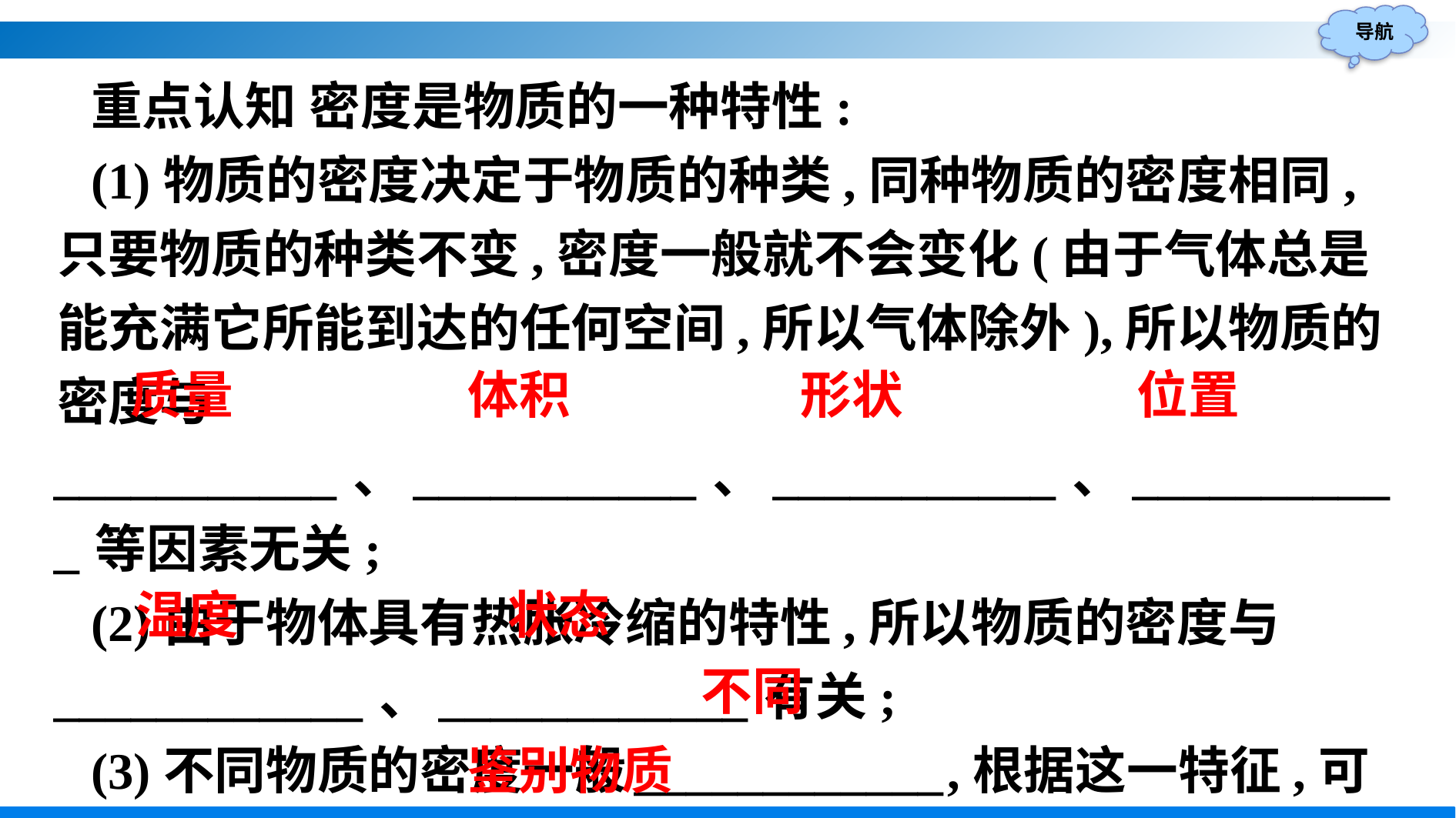

重点认知 密度是物质的一种特性:
(1)物质的密度决定于物质的种类,同种物质的密度相同,只要物质的种类不变,密度一般就不会变化(由于气体总是能充满它所能到达的任何空间,所以气体除外),所以物质的密度与___________、___________、___________、___________等因素无关;
(2)由于物体具有热胀冷缩的特性,所以物质的密度与____________、____________有关;
(3)不同物质的密度一般____________,根据这一特征,可以通过测量密度来____________.
位置
形状
体积
质量
温度
状态
不同
鉴别物质